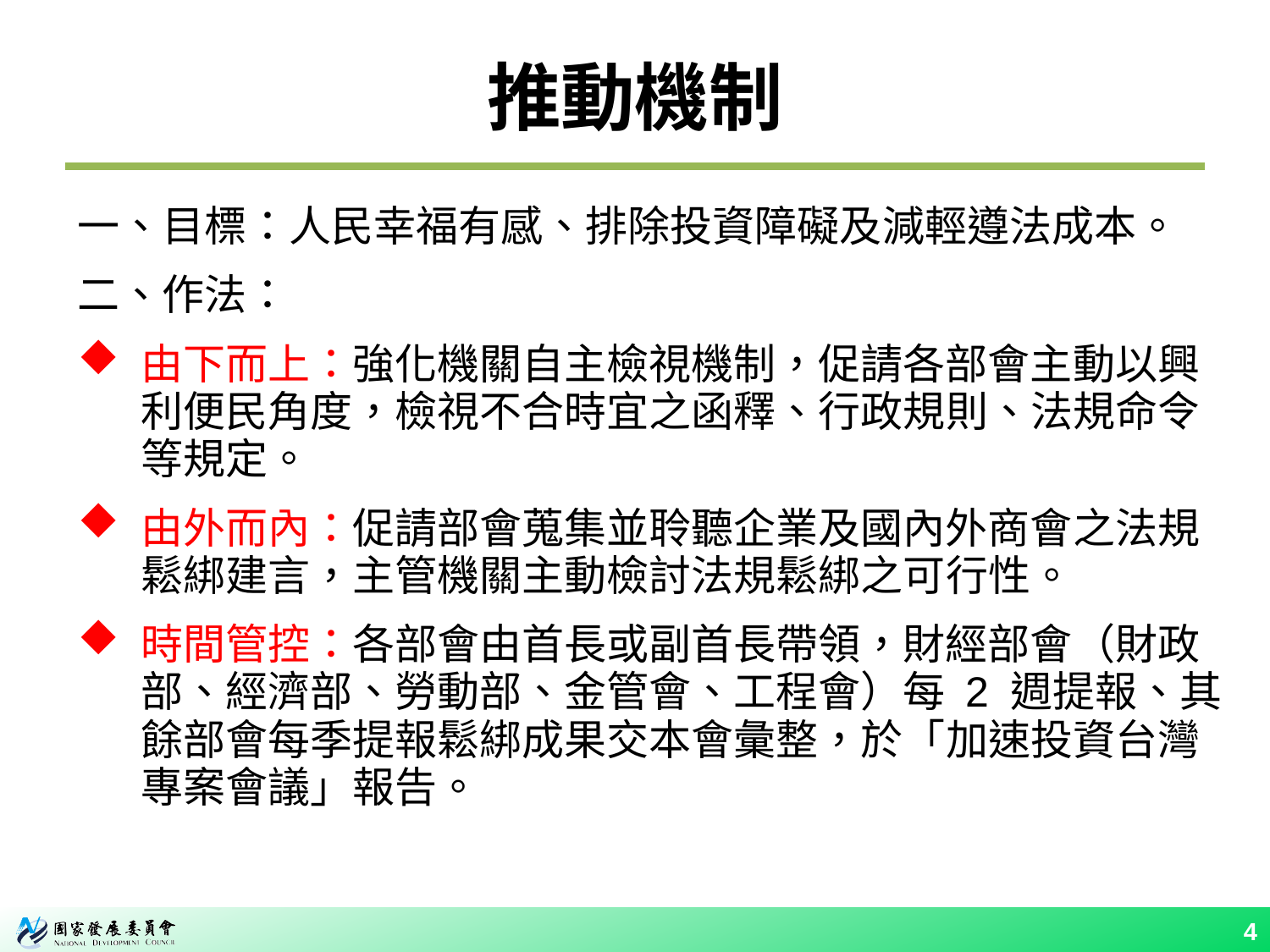

# 推動機制
一、目標：人民幸福有感、排除投資障礙及減輕遵法成本。
二、作法：
由下而上：強化機關自主檢視機制，促請各部會主動以興利便民角度，檢視不合時宜之函釋、行政規則、法規命令等規定。
由外而內：促請部會蒐集並聆聽企業及國內外商會之法規鬆綁建言，主管機關主動檢討法規鬆綁之可行性。
時間管控：各部會由首長或副首長帶領，財經部會（財政部、經濟部、勞動部、金管會、工程會）每 2 週提報、其餘部會每季提報鬆綁成果交本會彙整，於「加速投資台灣專案會議」報告。
4